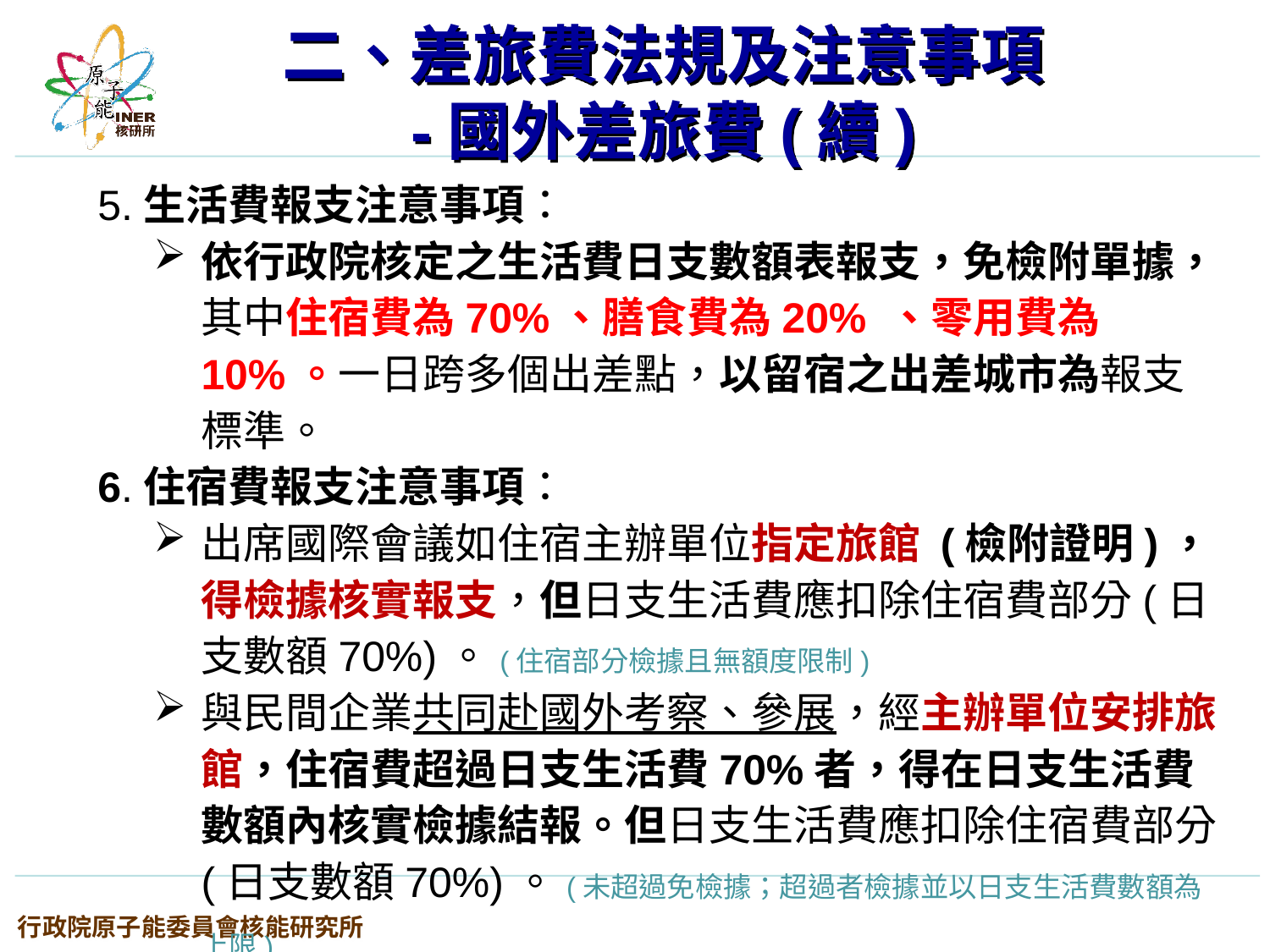

二、差旅費法規及注意事項
-國外差旅費(續)
5.生活費報支注意事項：
依行政院核定之生活費日支數額表報支，免檢附單據，其中住宿費為70%、膳食費為20% 、零用費為10%。一日跨多個出差點，以留宿之出差城市為報支標準。
6.住宿費報支注意事項：
出席國際會議如住宿主辦單位指定旅館 (檢附證明)，得檢據核實報支，但日支生活費應扣除住宿費部分(日支數額70%)。(住宿部分檢據且無額度限制)
與民間企業共同赴國外考察、參展，經主辦單位安排旅館，住宿費超過日支生活費70%者，得在日支生活費數額內核實檢據結報。但日支生活費應扣除住宿費部分(日支數額70%)。(未超過免檢據；超過者檢據並以日支生活費數額為上限)